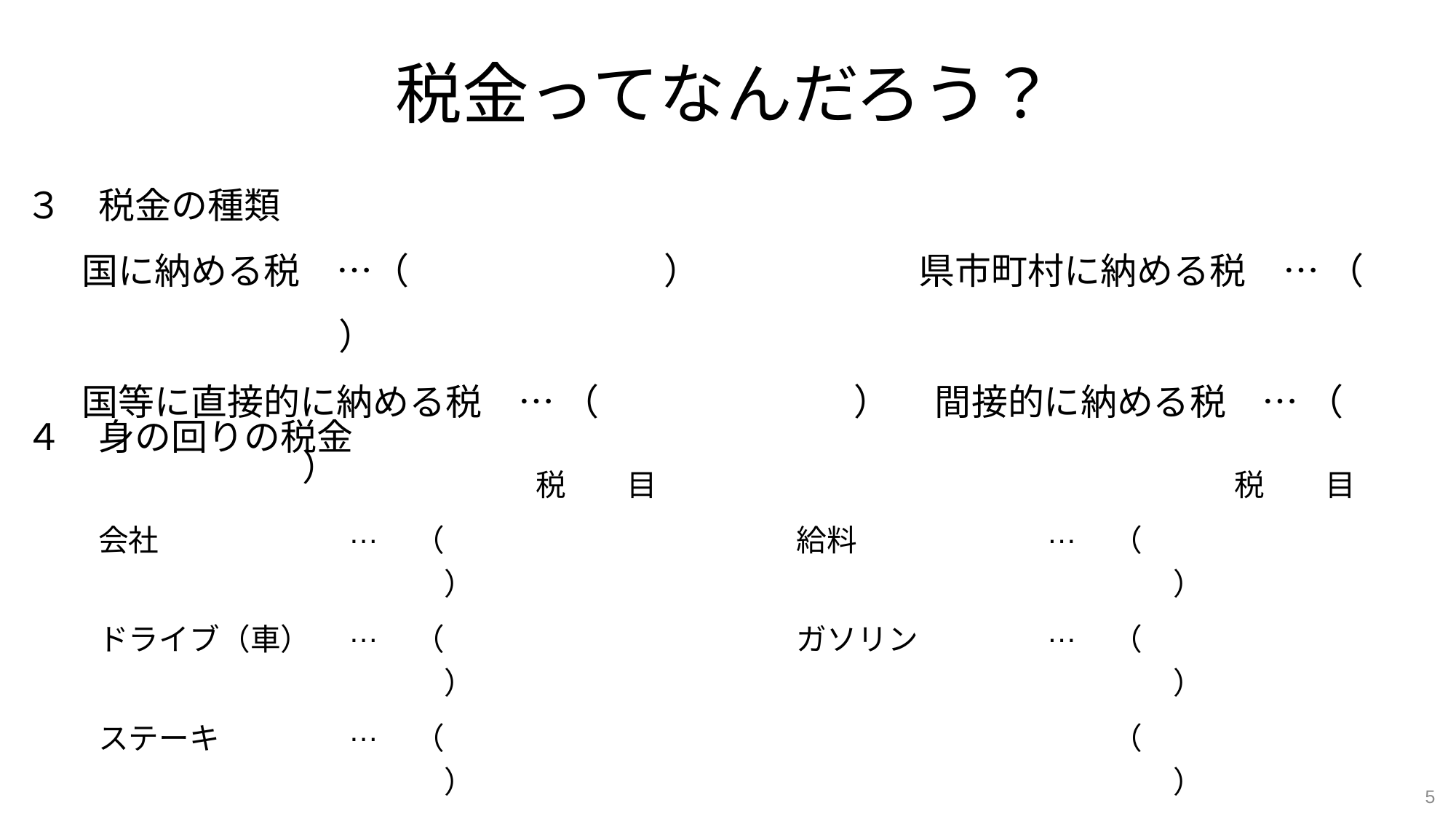

税金ってなんだろう？
３　税金の種類
国に納める税　…（　　　　　　　）　　　　　　県市町村に納める税　… （　　　　　　　）
国等に直接的に納める税　… （　　　　　　　） 　間接的に納める税　… （　　　　　　　）
４　身の回りの税金
|  |  | 税　　目 |  |  | 税　　目 |
| --- | --- | --- | --- | --- | --- |
| 会社 | … | （　　　　　　　　　　） | 給料 | … | （　　　　　　　　　　） |
| ドライブ（車） | … | （　　　　　　　　　　） | ガソリン | … | （　　　　　　　　　　） |
| ステーキ | … | （　　　　　　　　　　） |  |  | （　　　　　　　　　　） |
| ケーキ | … | （　　　　　　　　　　） | マイホーム（家） | … | （　　　　　　　　　　） |
| タバコ | … | （　　　　　　　　　　） | ビール | … | （　　　　　　　　　　） |
|  |  | （　　　　　　　　　　） |  |  | （　　　　　　　　　　） |
5